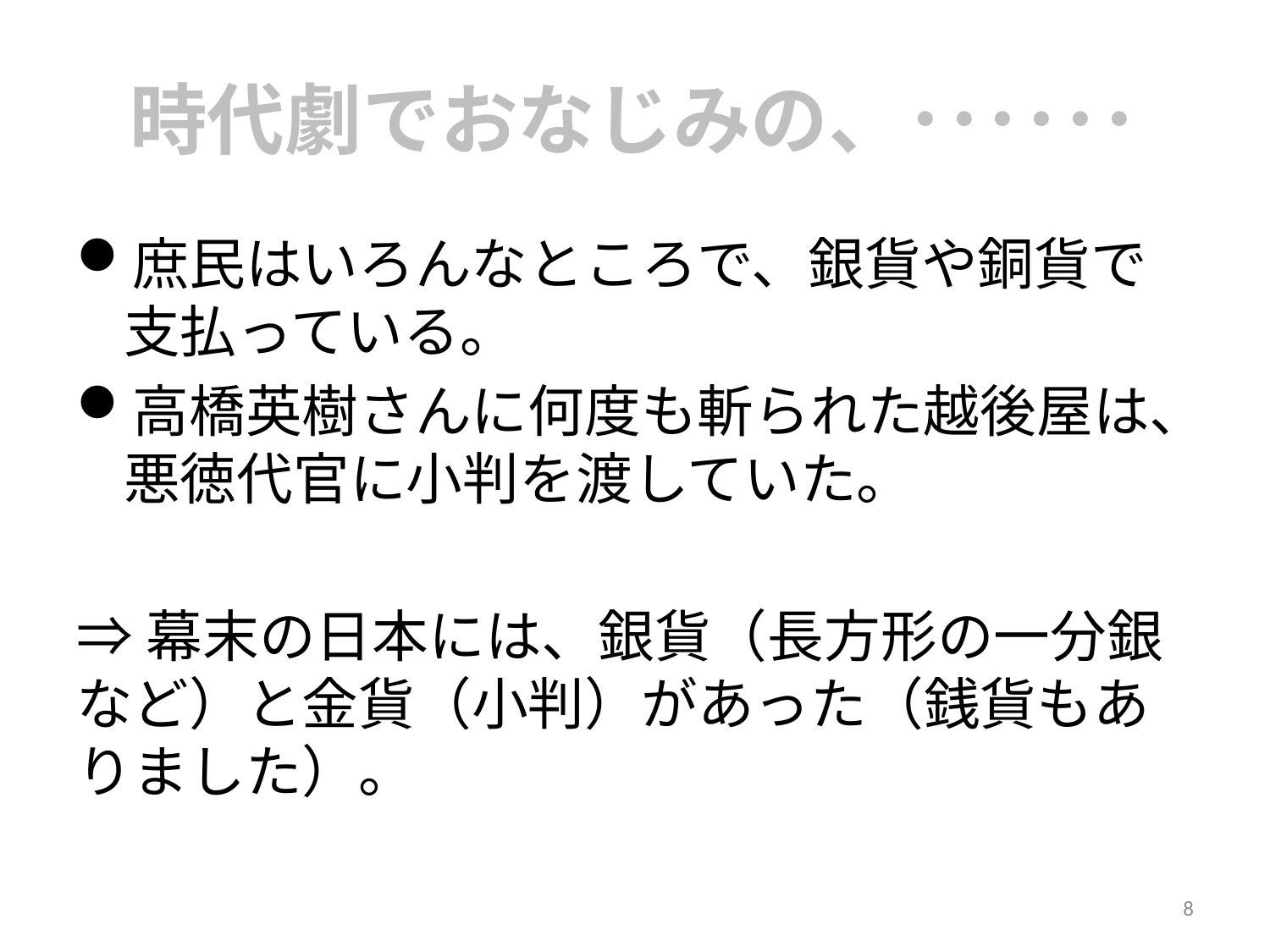

# 時代劇でおなじみの、･･････
庶民はいろんなところで、銀貨や銅貨で支払っている。
高橋英樹さんに何度も斬られた越後屋は、悪徳代官に小判を渡していた。

⇒幕末の日本には、銀貨（長方形の一分銀など）と金貨（小判）があった（銭貨もありました）。
8